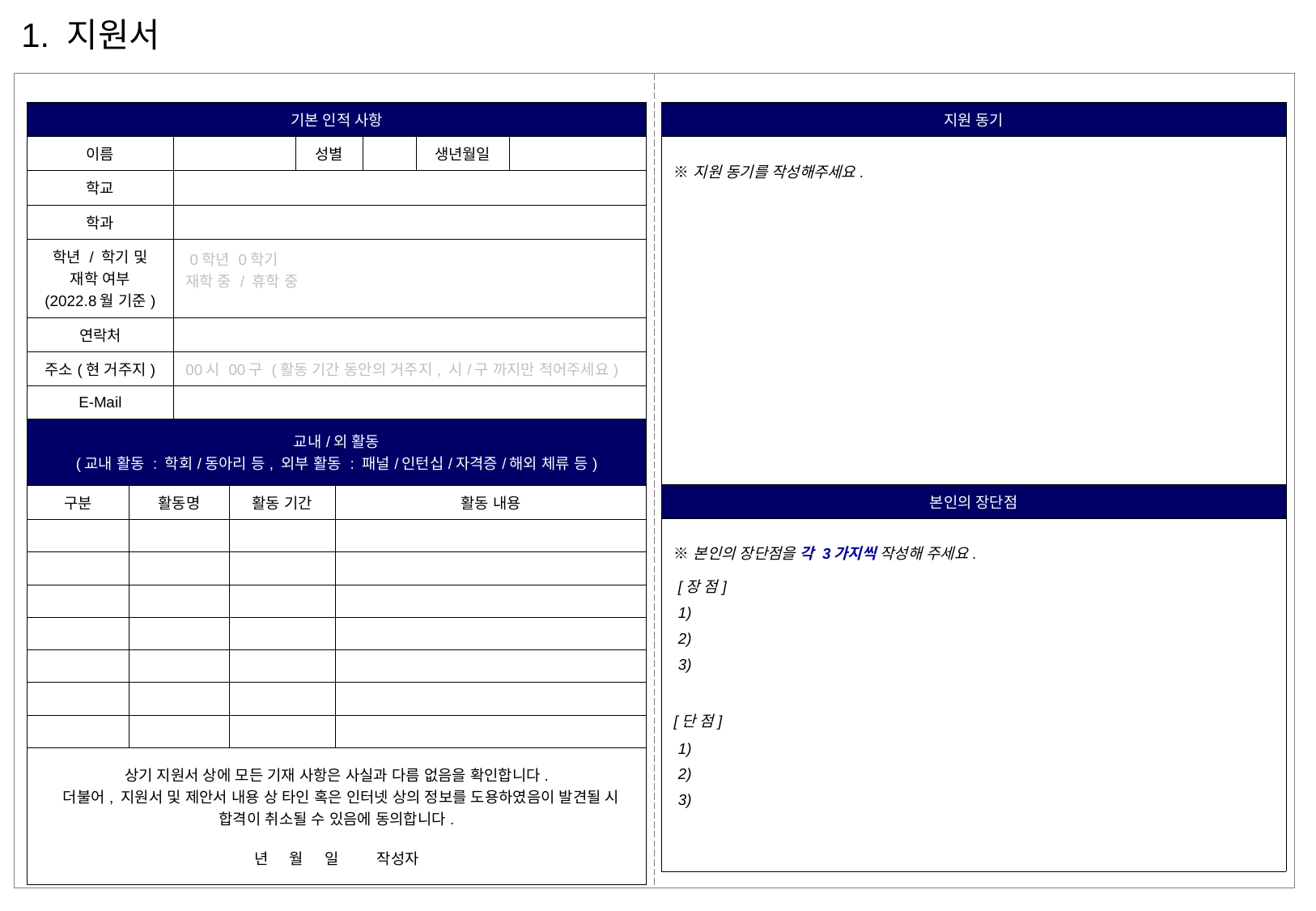

# 1. 지원서

| 지원 동기 |
| --- |
| ※지원 동기를 작성해주세요. |
| 본인의 장단점 |
| ※본인의 장단점을 각 3가지씩 작성해 주세요. [장 점] 1) 2) 3) [단 점] 1) 2) 3) |
| 기본 인적 사항 |  |  |  |  |  |  |  |  |
| --- | --- | --- | --- | --- | --- | --- | --- | --- |
| 이름 |  |  |  | 성별 |  |  | 생년월일 |  |
| 학교 |  |  |  |  |  |  |  |  |
| 학과 |  |  |  |  |  |  |  |  |
| 학년 / 학기 및 재학 여부 (2022.8월 기준) |  | 0학년 0학기 재학 중 / 휴학 중 |  |  |  |  |  |  |
| 연락처 |  |  |  |  |  |  |  |  |
| 주소(현 거주지) |  | 00시 00구 (활동 기간 동안의 거주지, 시/구 까지만 적어주세요) |  |  |  |  |  |  |
| E-Mail |  |  |  |  |  |  |  |  |
| 교내/외 활동 (교내 활동 : 학회/동아리 등, 외부 활동 : 패널/인턴십/자격증/해외 체류 등) |  |  |  |  |  |  |  |  |
| 구분 | 활동명 |  | 활동 기간 |  | 활동 내용 |  |  |  |
|  |  |  |  |  |  |  |  |  |
|  |  |  |  |  |  |  |  |  |
|  |  |  |  |  |  |  |  |  |
|  |  |  |  |  |  |  |  |  |
|  |  |  |  |  |  |  |  |  |
|  |  |  |  |  |  |  |  |  |
|  |  |  |  |  |  |  |  |  |
| 상기 지원서 상에 모든 기재 사항은 사실과 다름 없음을 확인합니다. 더불어, 지원서 및 제안서 내용 상 타인 혹은 인터넷 상의 정보를 도용하였음이 발견될 시 합격이 취소될 수 있음에 동의합니다. 년 월 일 작성자 |  |  |  |  |  |  |  |  |